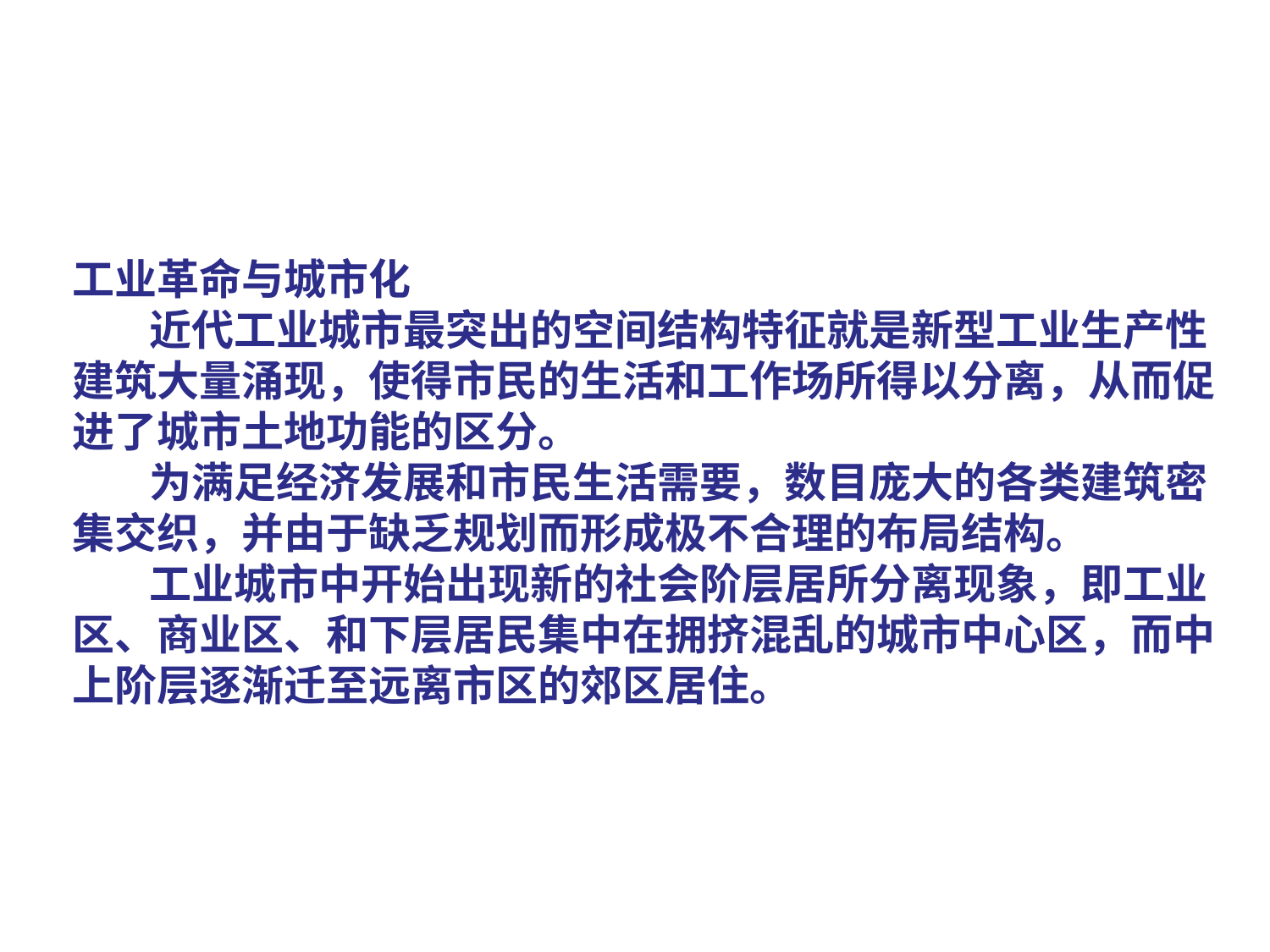

工业革命与城市化
       近代工业城市最突出的空间结构特征就是新型工业生产性
建筑大量涌现，使得市民的生活和工作场所得以分离，从而促
进了城市土地功能的区分。
       为满足经济发展和市民生活需要，数目庞大的各类建筑密
集交织，并由于缺乏规划而形成极不合理的布局结构。
       工业城市中开始出现新的社会阶层居所分离现象，即工业
区、商业区、和下层居民集中在拥挤混乱的城市中心区，而中
上阶层逐渐迁至远离市区的郊区居住。